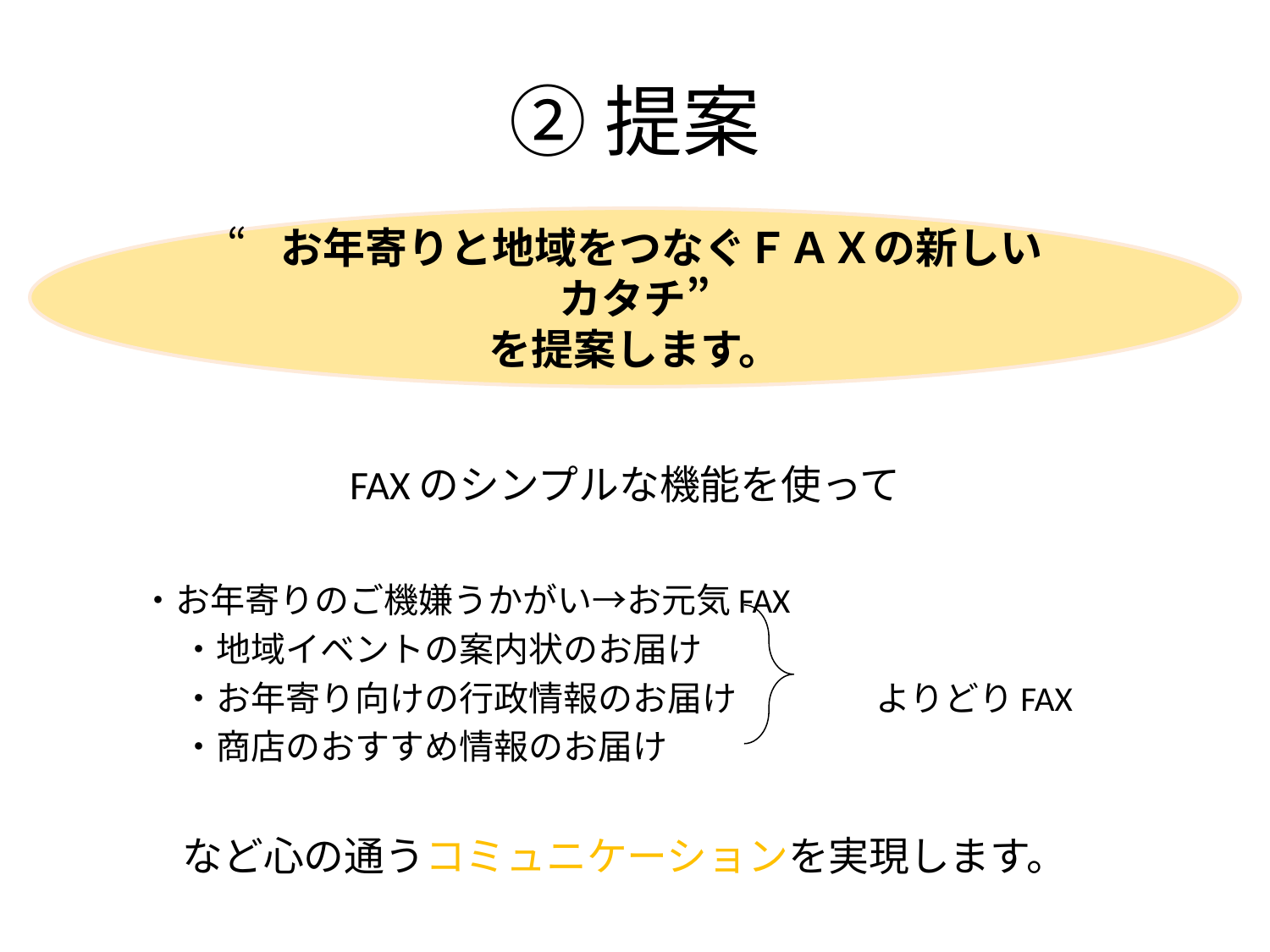

# ②提案

″お年寄りと地域をつなぐFAXの新しいカタチ“
を提案します。

FAXのシンプルな機能を使って

          ・お年寄りのご機嫌うかがい→お元気FAX
　　　　・地域イベントの案内状のお届け
　　　　・お年寄り向けの行政情報のお届け　　　　よりどりFAX
　　　　・商店のおすすめ情報のお届け

など心の通うコミュニケーションを実現します。
“お年寄りと地域をつなぐＦＡＸの新しいカタチ”
を提案します。